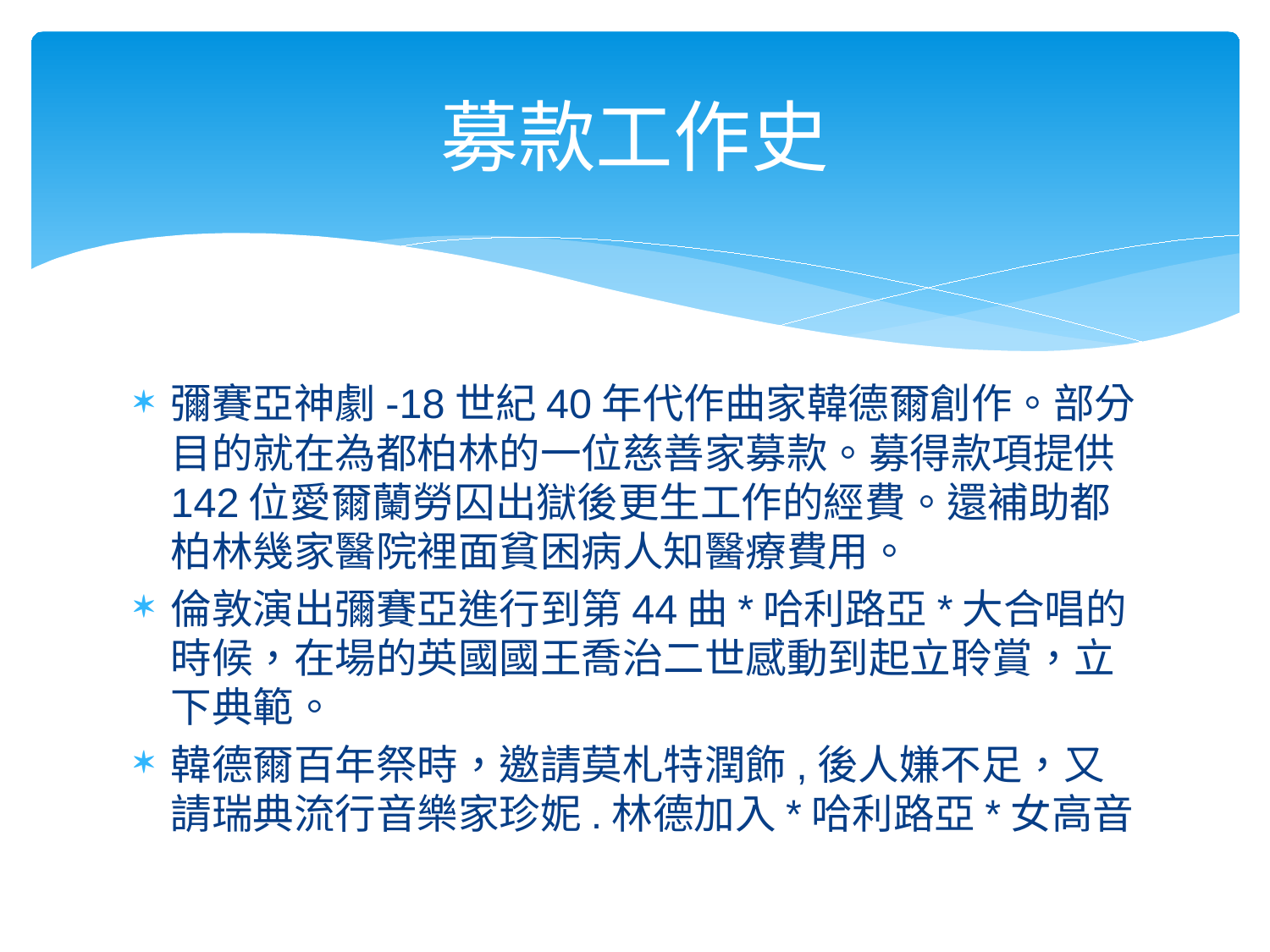

# 募款工作史
彌賽亞神劇-18世紀40年代作曲家韓德爾創作。部分目的就在為都柏林的一位慈善家募款。募得款項提供142位愛爾蘭勞囚出獄後更生工作的經費。還補助都柏林幾家醫院裡面貧困病人知醫療費用。
倫敦演出彌賽亞進行到第44曲*哈利路亞*大合唱的時候，在場的英國國王喬治二世感動到起立聆賞，立下典範。
韓德爾百年祭時，邀請莫札特潤飾,後人嫌不足，又請瑞典流行音樂家珍妮.林德加入*哈利路亞*女高音